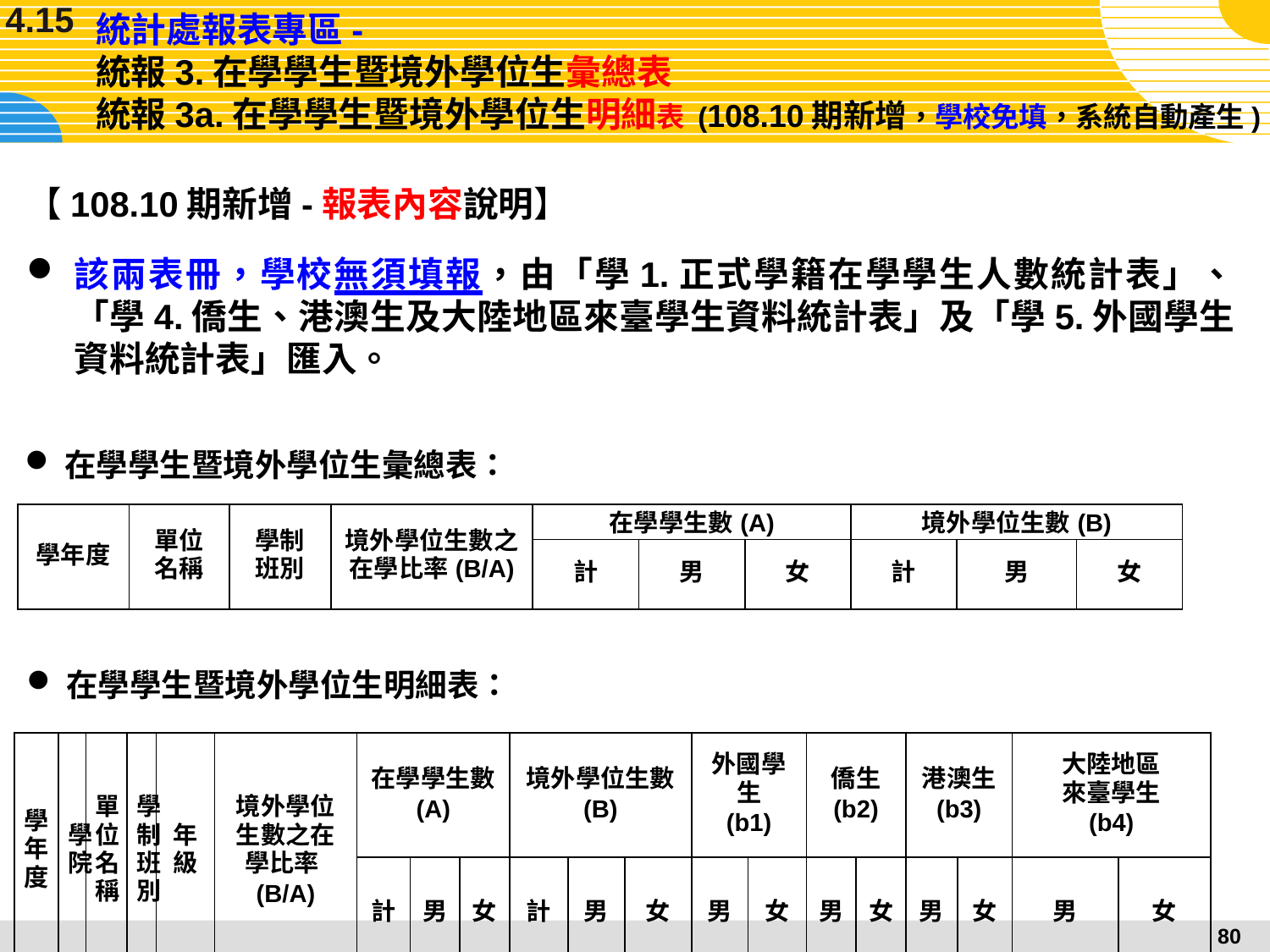

4.15
# 統計處報表專區- 統報3.在學學生暨境外學位生彙總表 統報3a.在學學生暨境外學位生明細表 (108.10期新增，學校免填，系統自動產生)
【108.10期新增-報表內容說明】
該兩表冊，學校無須填報，由「學1.正式學籍在學學生人數統計表」、「學4.僑生、港澳生及大陸地區來臺學生資料統計表」及「學5.外國學生資料統計表」匯入。
在學學生暨境外學位生彙總表：
| 學年度 | 單位 名稱 | 學制 班別 | 境外學位生數之在學比率(B/A) | 在學學生數(A) |  |  | 境外學位生數(B) |  |  |
| --- | --- | --- | --- | --- | --- | --- | --- | --- | --- |
|  |  |  |  | 計 | 男 | 女 | 計 | 男 | 女 |
在學學生暨境外學位生明細表：
| 學年度 | 學院 | 單位 名稱 | 學制 班別 | 年級 | 境外學位生數之在學比率(B/A) | 在學學生數 (A) |  |  | 境外學位生數 (B) |  |  | 外國學生 (b1) |  | 僑生 (b2) |  | 港澳生 (b3) |  | 大陸地區 來臺學生 (b4) |  |
| --- | --- | --- | --- | --- | --- | --- | --- | --- | --- | --- | --- | --- | --- | --- | --- | --- | --- | --- | --- |
|  |  |  |  |  |  | 計 | 男 | 女 | 計 | 男 | 女 | 男 | 女 | 男 | 女 | 男 | 女 | 男 | 女 |